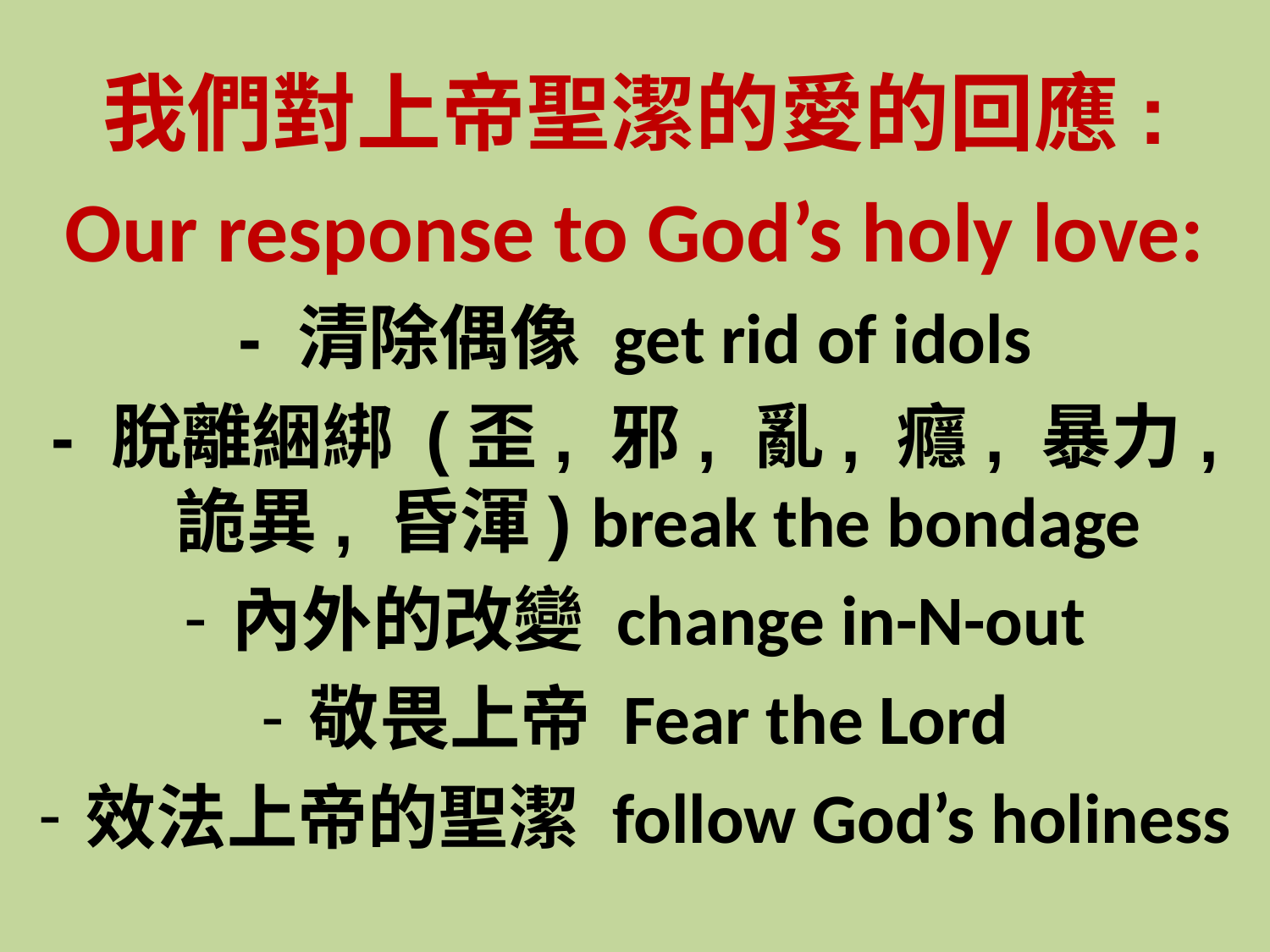

我們對上帝聖潔的愛的回應:
Our response to God’s holy love:
- 清除偶像 get rid of idols
- 脫離綑綁 (歪, 邪, 亂, 癮, 暴力, 詭異, 昏渾) break the bondage
內外的改變 change in-N-out
敬畏上帝 Fear the Lord
效法上帝的聖潔 follow God’s holiness